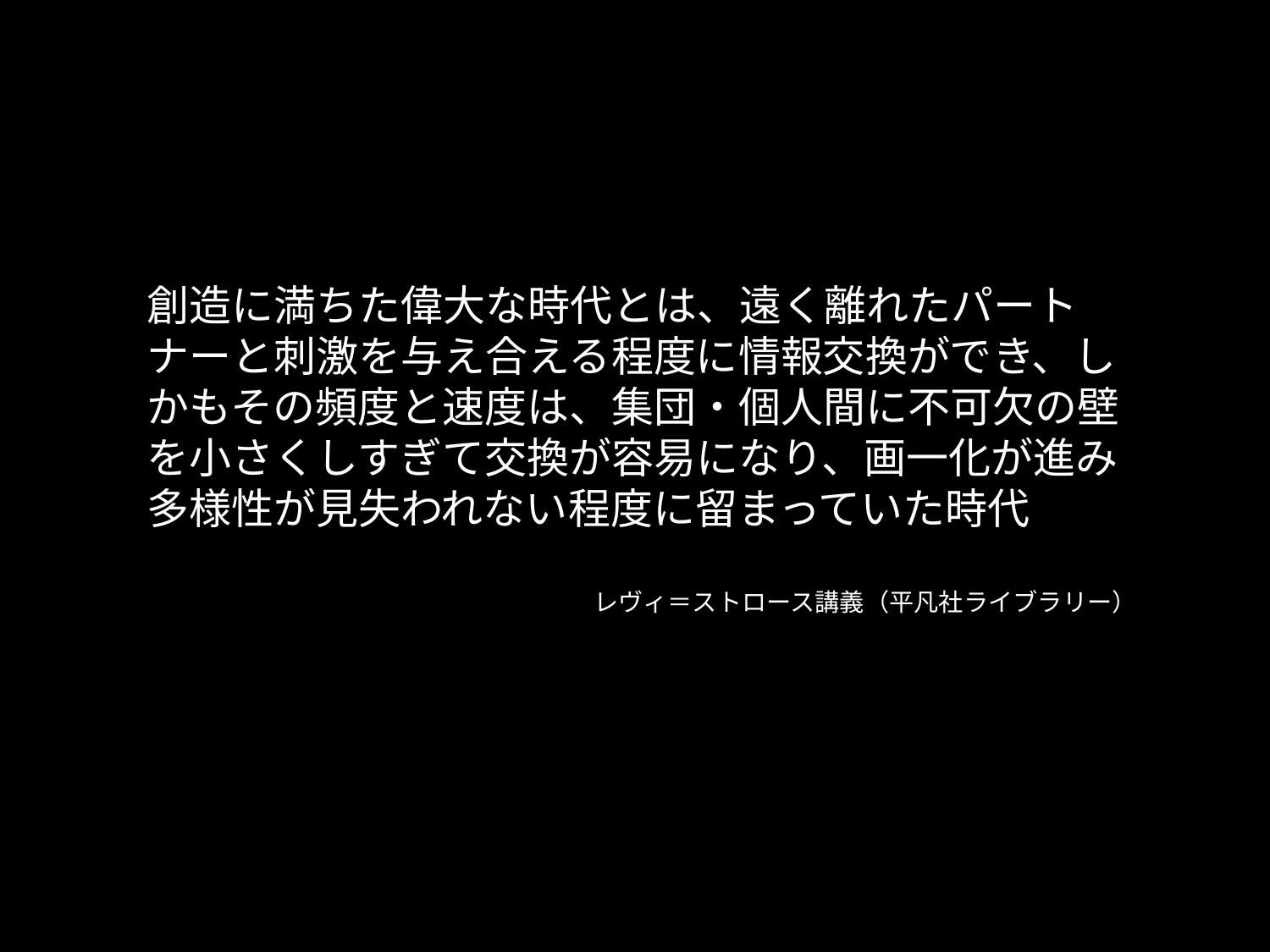

#
創造に満ちた偉大な時代とは、遠く離れたパートナーと刺激を与え合える程度に情報交換ができ、しかもその頻度と速度は、集団・個人間に不可欠の壁を小さくしすぎて交換が容易になり、画一化が進み多様性が見失われない程度に留まっていた時代

レヴィ＝ストロース講義（平凡社ライブラリー）